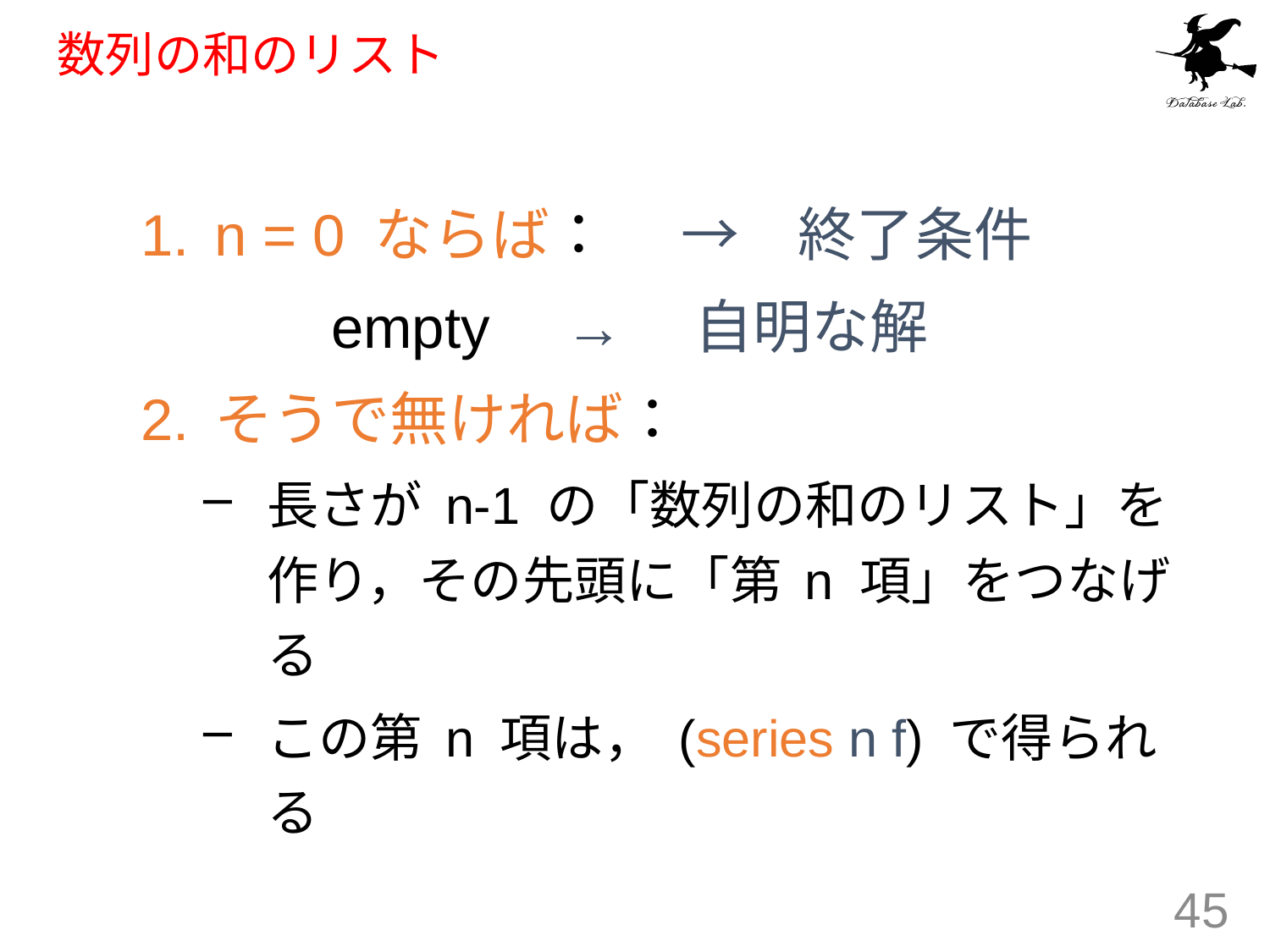

# 数列の和のリスト
n = 0 ならば：　	→　終了条件
		empty 		→　自明な解
そうで無ければ：
長さが n-1 の「数列の和のリスト」を作り，その先頭に「第 n 項」をつなげる
この第 n 項は， (series n f) で得られる

45